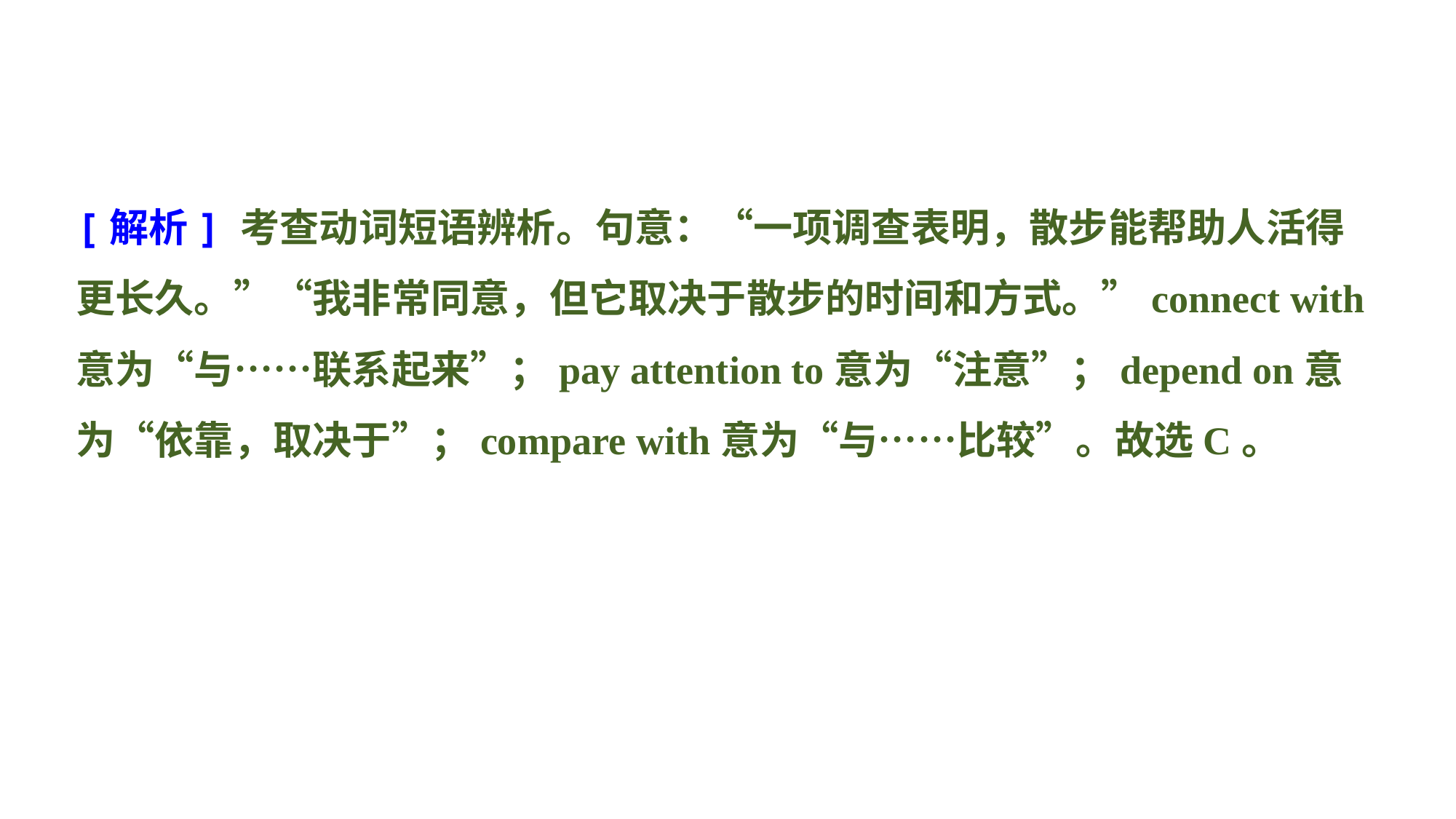

[解析] 考查动词短语辨析。句意：“一项调查表明，散步能帮助人活得更长久。”“我非常同意，但它取决于散步的时间和方式。”connect with意为“与……联系起来”；pay attention to意为“注意”；depend on意为“依靠，取决于”；compare with意为“与……比较”。故选C。